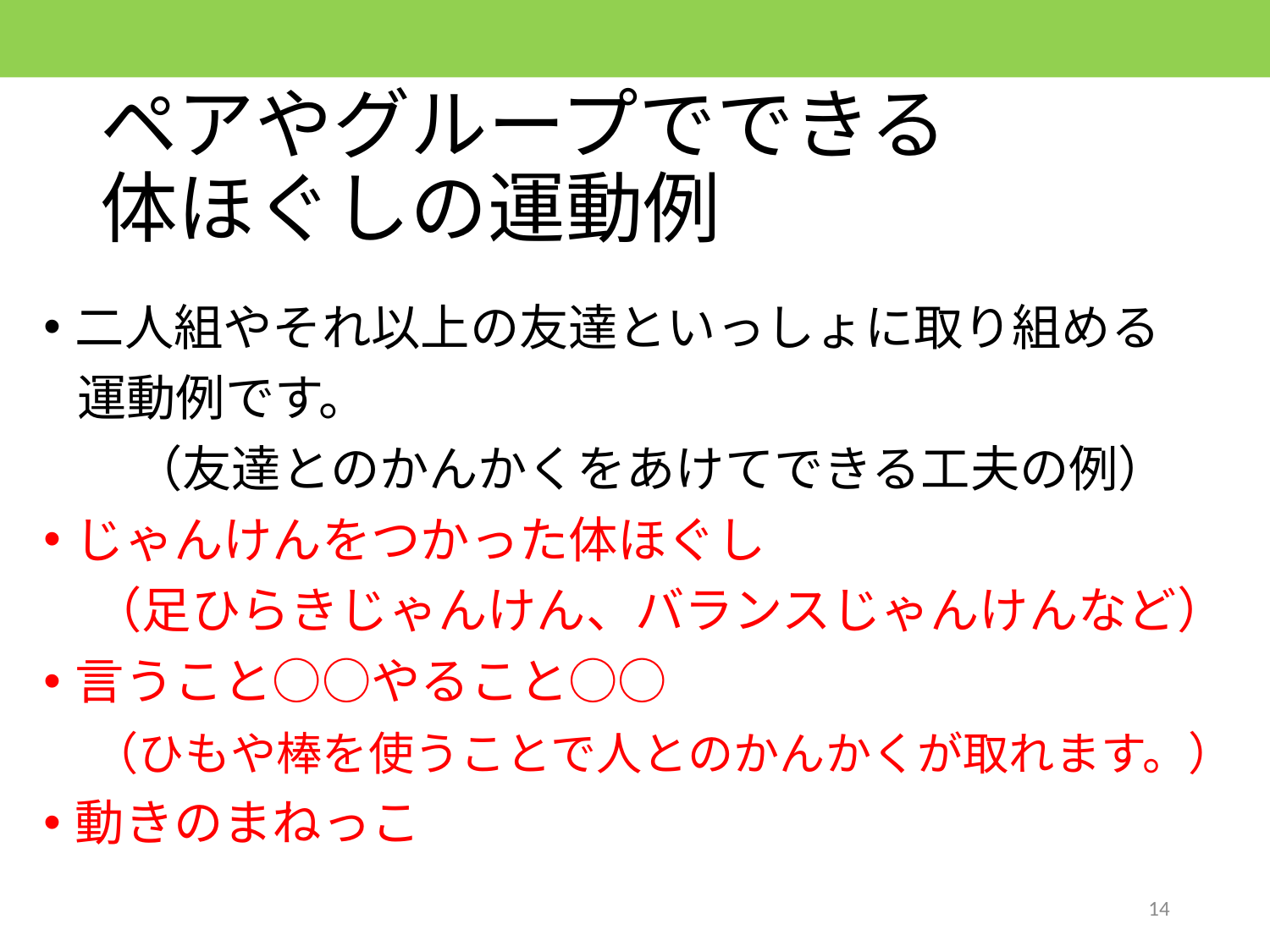

ペアやグループでできる
体ほぐしの運動例
二人組やそれ以上の友達といっしょに取り組める
  運動例です。
（友達とのかんかくをあけてできる工夫の例）
じゃんけんをつかった体ほぐし
　（足ひらきじゃんけん、バランスじゃんけんなど）
言うこと○○やること○○
　（ひもや棒を使うことで人とのかんかくが取れます。）
動きのまねっこ
14